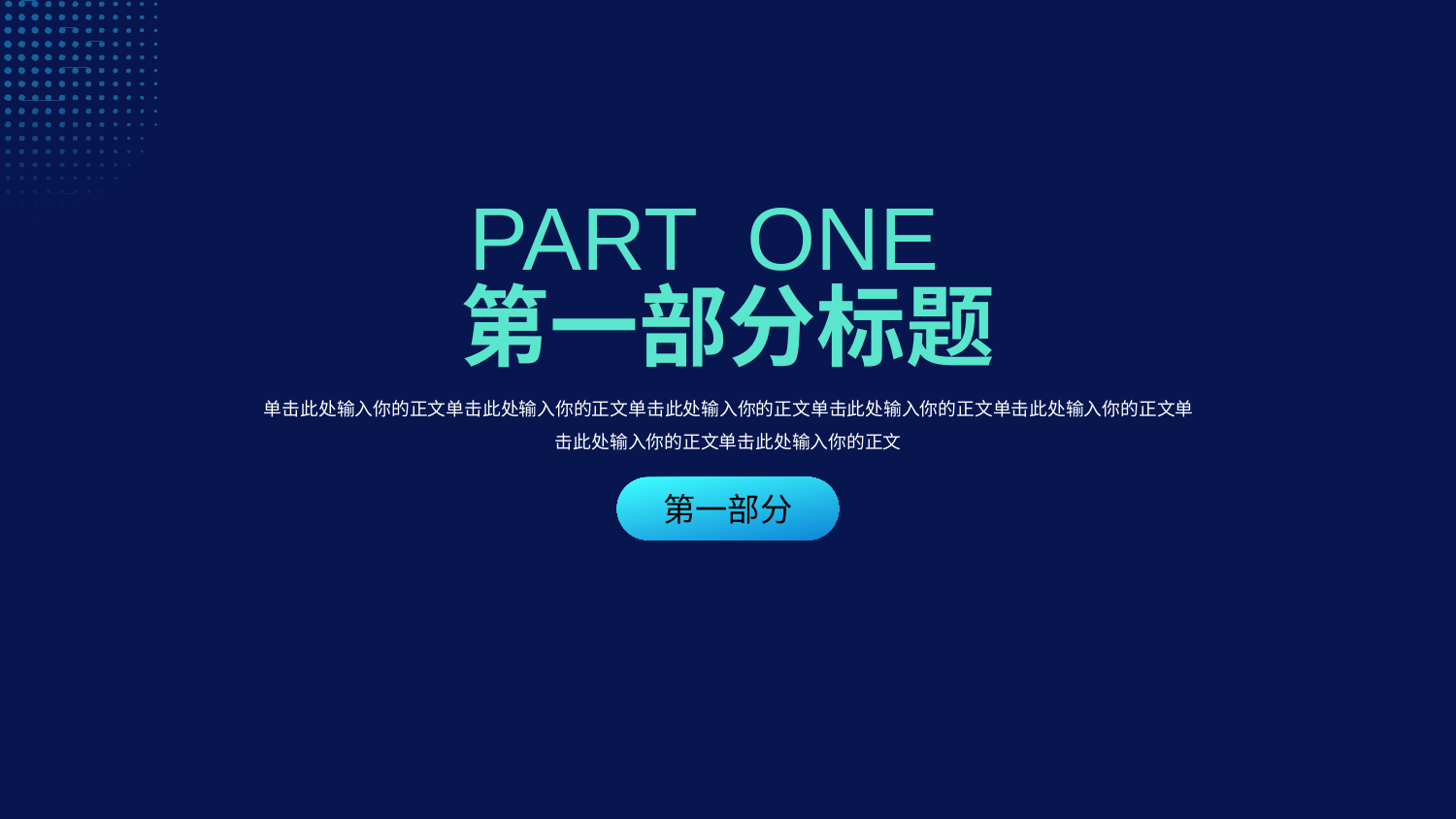

PART  ONE
第一部分标题
单击此处输入你的正文单击此处输入你的正文单击此处输入你的正文单击此处输入你的正文单击此处输入你的正文单击此处输入你的正文单击此处输入你的正文
第一部分